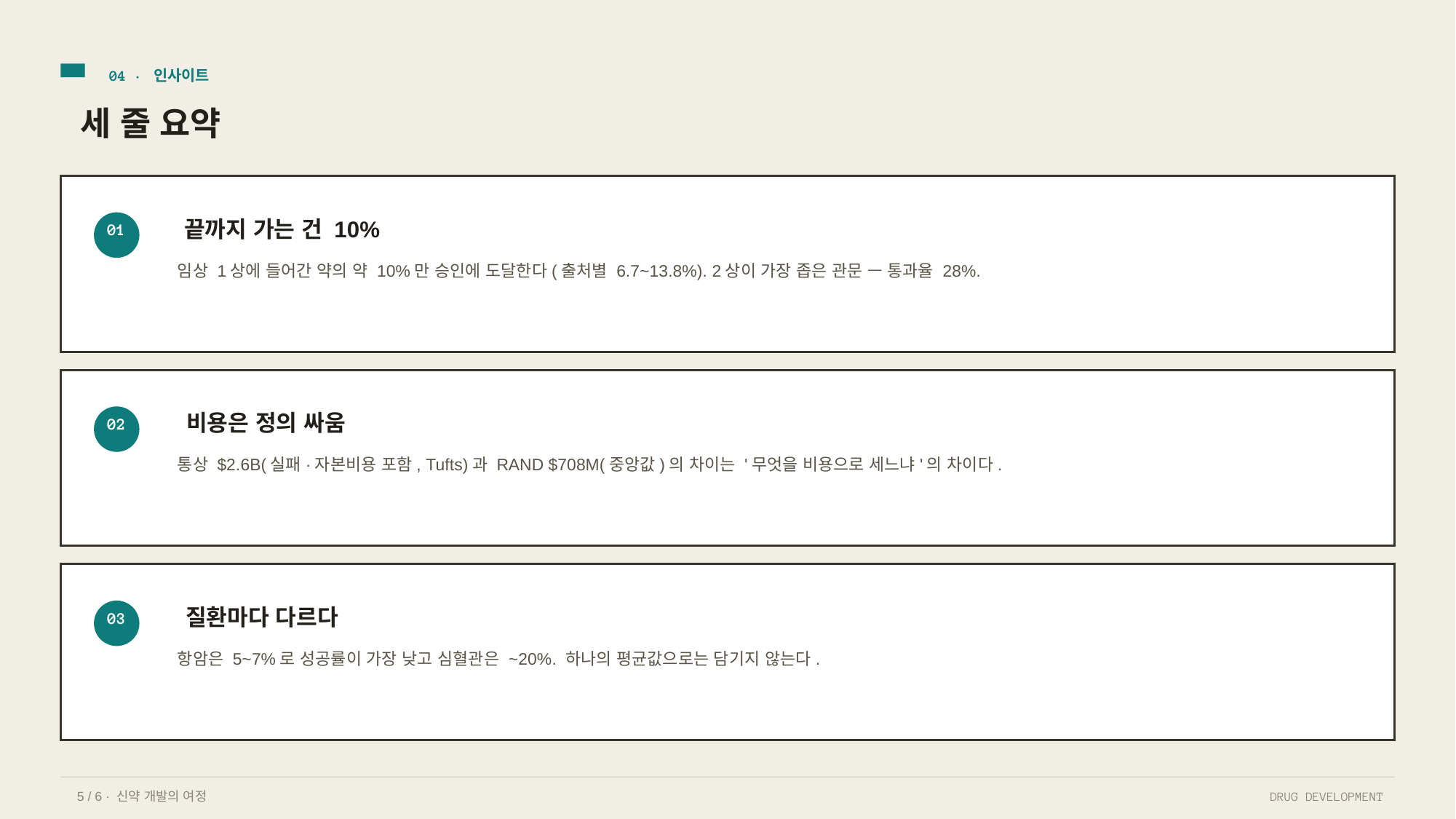

04 · 인사이트

세 줄 요약

끝까지 가는 건 10%

01
임상 1상에 들어간 약의 약 10%만 승인에 도달한다(출처별 6.7~13.8%). 2상이 가장 좁은 관문 — 통과율 28%.

비용은 정의 싸움

02
통상 $2.6B(실패·자본비용 포함, Tufts)과 RAND $708M(중앙값)의 차이는 '무엇을 비용으로 세느냐'의 차이다.

질환마다 다르다

03
항암은 5~7%로 성공률이 가장 낮고 심혈관은 ~20%. 하나의 평균값으로는 담기지 않는다.

5 / 6 · 신약 개발의 여정
DRUG DEVELOPMENT